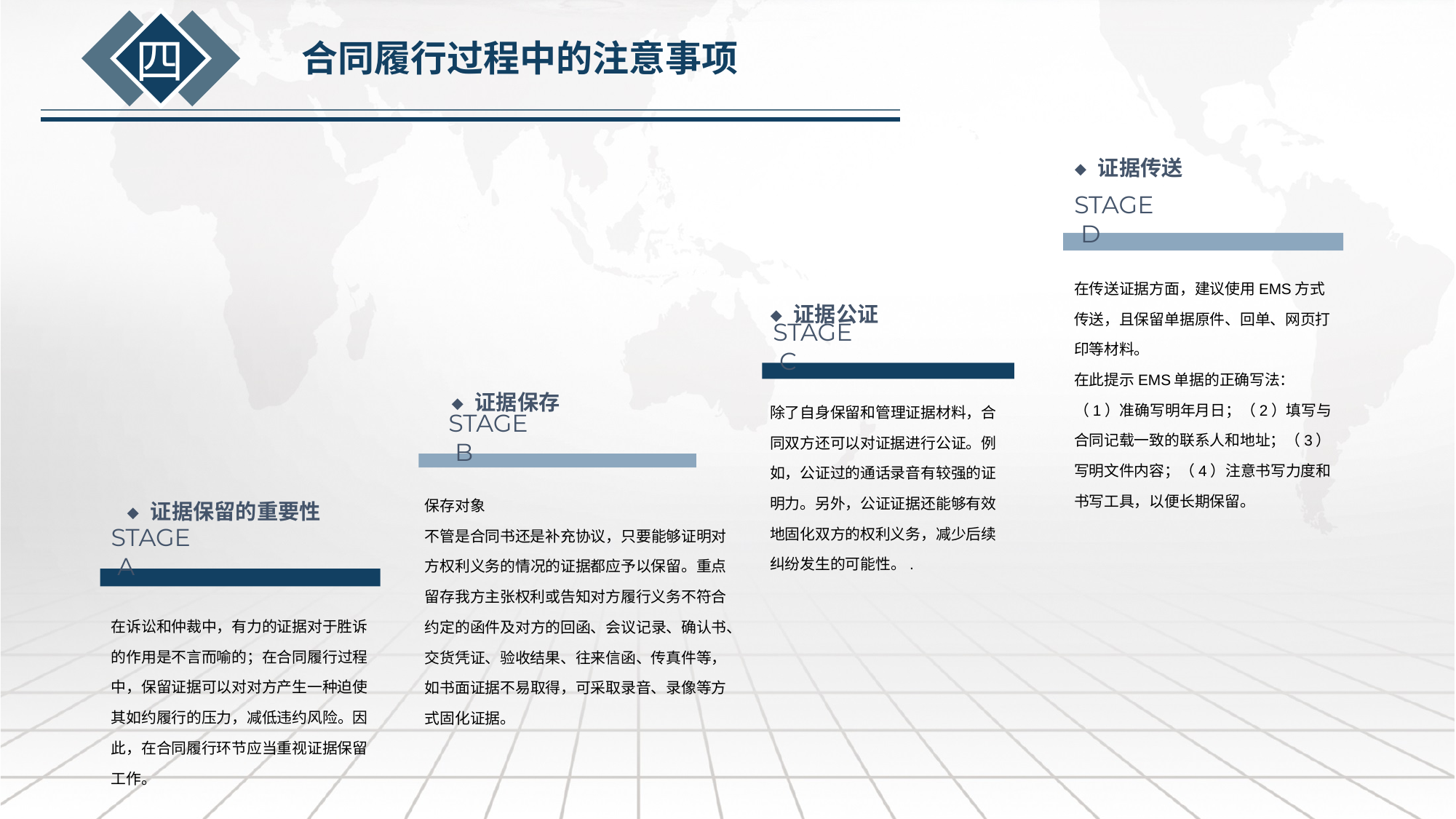

四
合同履行过程中的注意事项
◆ 证据传送

STAGE
 D

在传送证据方面，建议使用EMS方式传送，且保留单据原件、回单、网页打印等材料。
在此提示EMS单据的正确写法：（1）准确写明年月日；（2）填写与合同记载一致的联系人和地址；（3）写明文件内容；（4）注意书写力度和书写工具，以便长期保留。
◆ 证据公证
STAGE
 C

◆ 证据保存
除了自身保留和管理证据材料，合同双方还可以对证据进行公证。例如，公证过的通话录音有较强的证明力。另外，公证证据还能够有效地固化双方的权利义务，减少后续纠纷发生的可能性。.
STAGE
 B

保存对象
不管是合同书还是补充协议，只要能够证明对方权利义务的情况的证据都应予以保留。重点留存我方主张权利或告知对方履行义务不符合约定的函件及对方的回函、会议记录、确认书、交货凭证、验收结果、往来信函、传真件等，如书面证据不易取得，可采取录音、录像等方式固化证据。
◆ 证据保留的重要性
STAGE
 A

在诉讼和仲裁中，有力的证据对于胜诉的作用是不言而喻的；在合同履行过程中，保留证据可以对对方产生一种迫使其如约履行的压力，减低违约风险。因此，在合同履行环节应当重视证据保留工作。